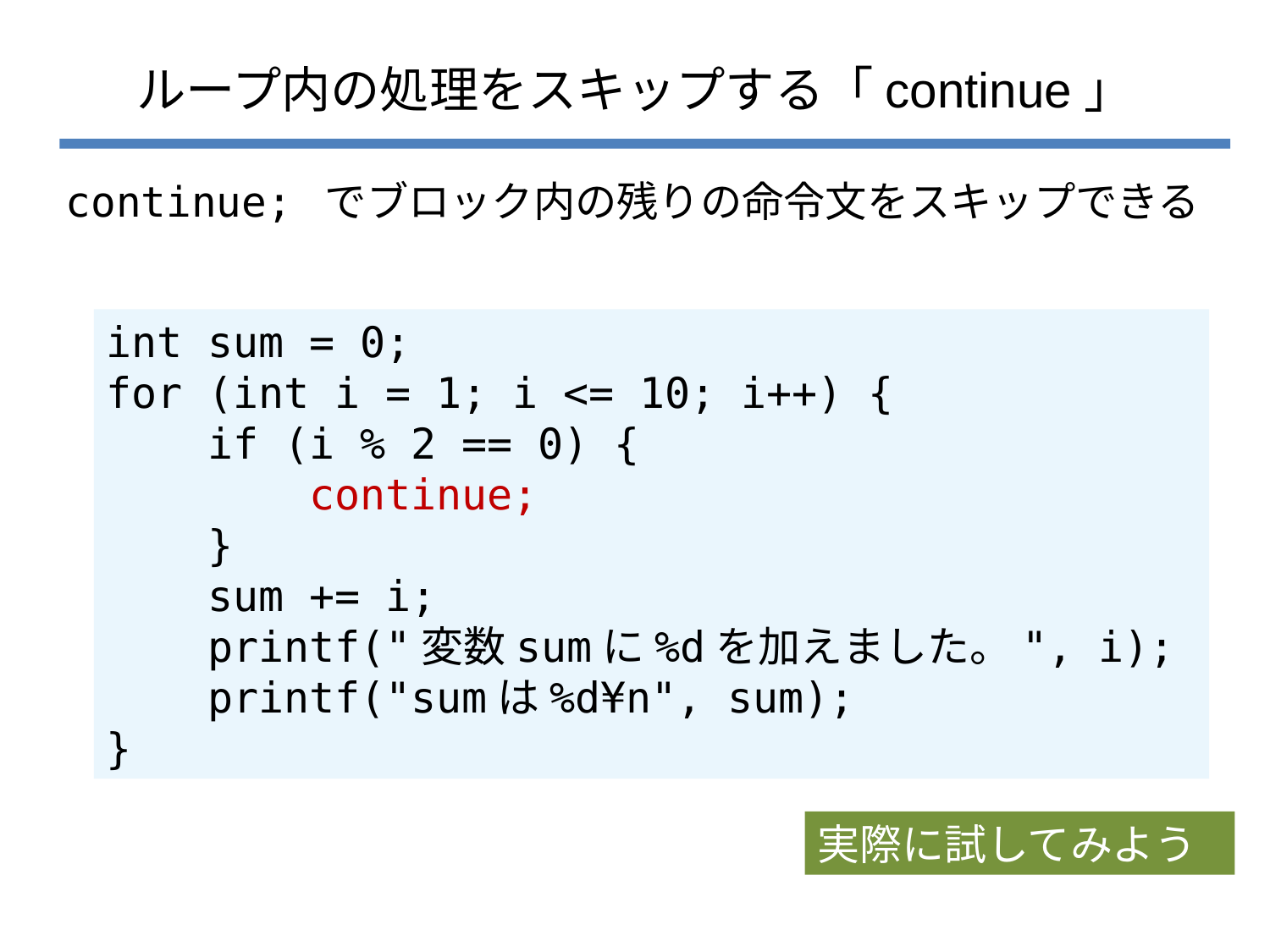

# ループ内の処理をスキップする「continue」
  continue; でブロック内の残りの命令文をスキップできる
int sum = 0;
for (int i = 1; i <= 10; i++) {
    if (i % 2 == 0) {
        continue;
    }
    sum += i;
    printf("変数sumに%dを加えました。", i);
    printf("sumは%d¥n", sum);
}
実際に試してみよう